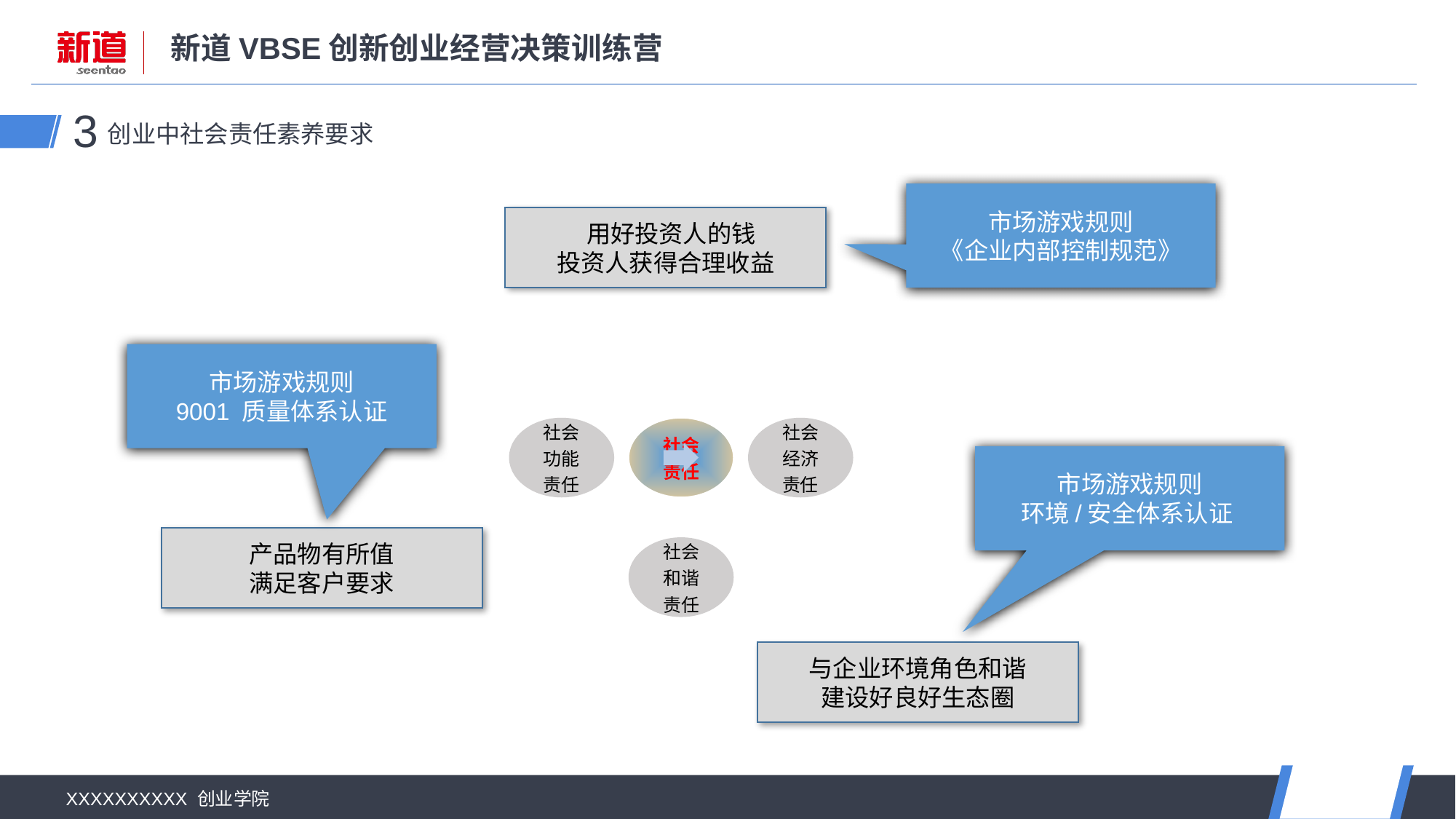

创业中社会责任素养要求
3
市场游戏规则
《企业内部控制规范》
 用好投资人的钱
投资人获得合理收益
社会责任
社会经济责任
社会功能责任
社会和谐责任
市场游戏规则
9001 质量体系认证
市场游戏规则
环境/安全体系认证
产品物有所值
满足客户要求
与企业环境角色和谐
建设好良好生态圈